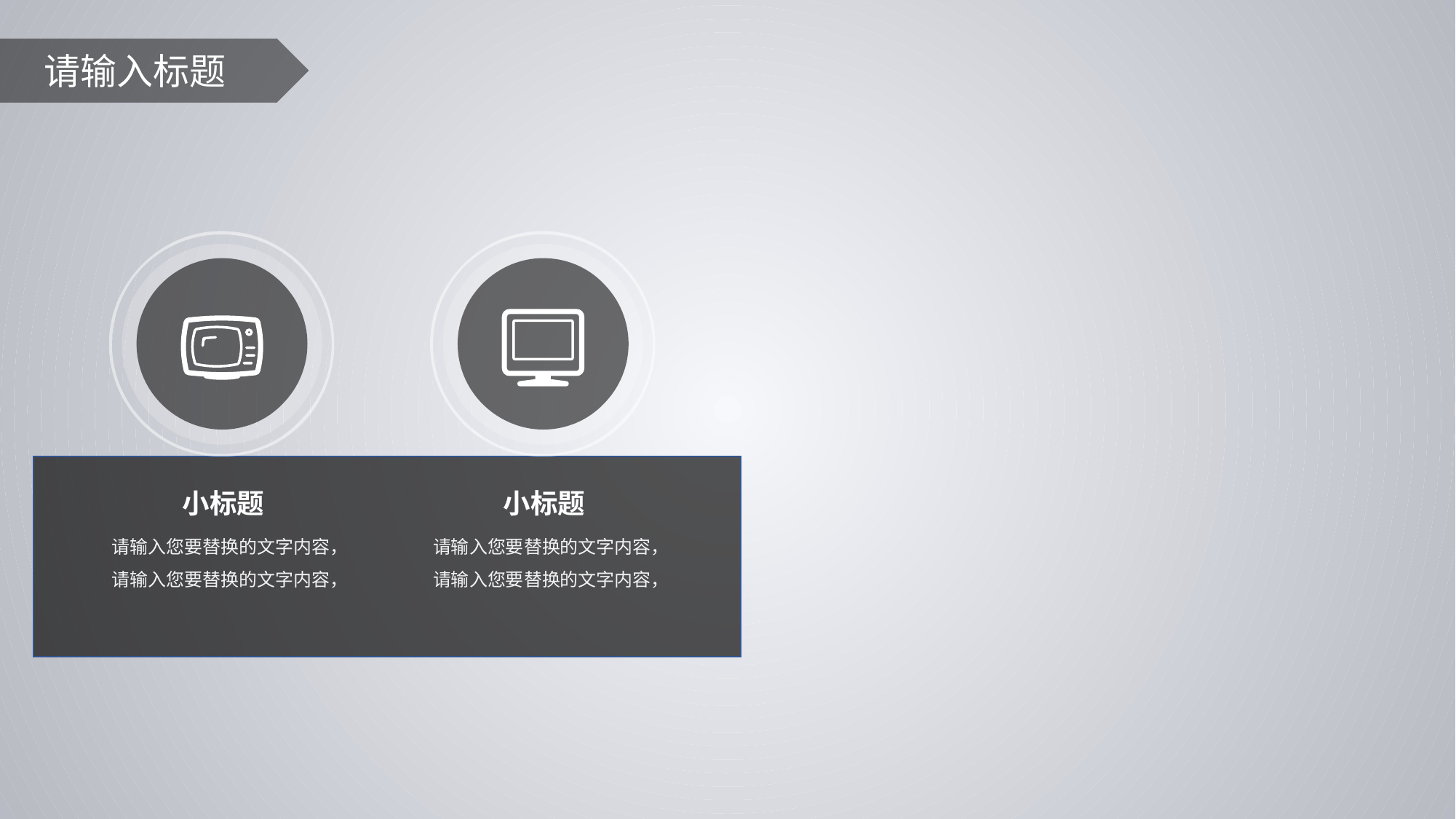

请输入标题

小标题
小标题
请输入您要替换的文字内容，请输入您要替换的文字内容，
请输入您要替换的文字内容，请输入您要替换的文字内容，